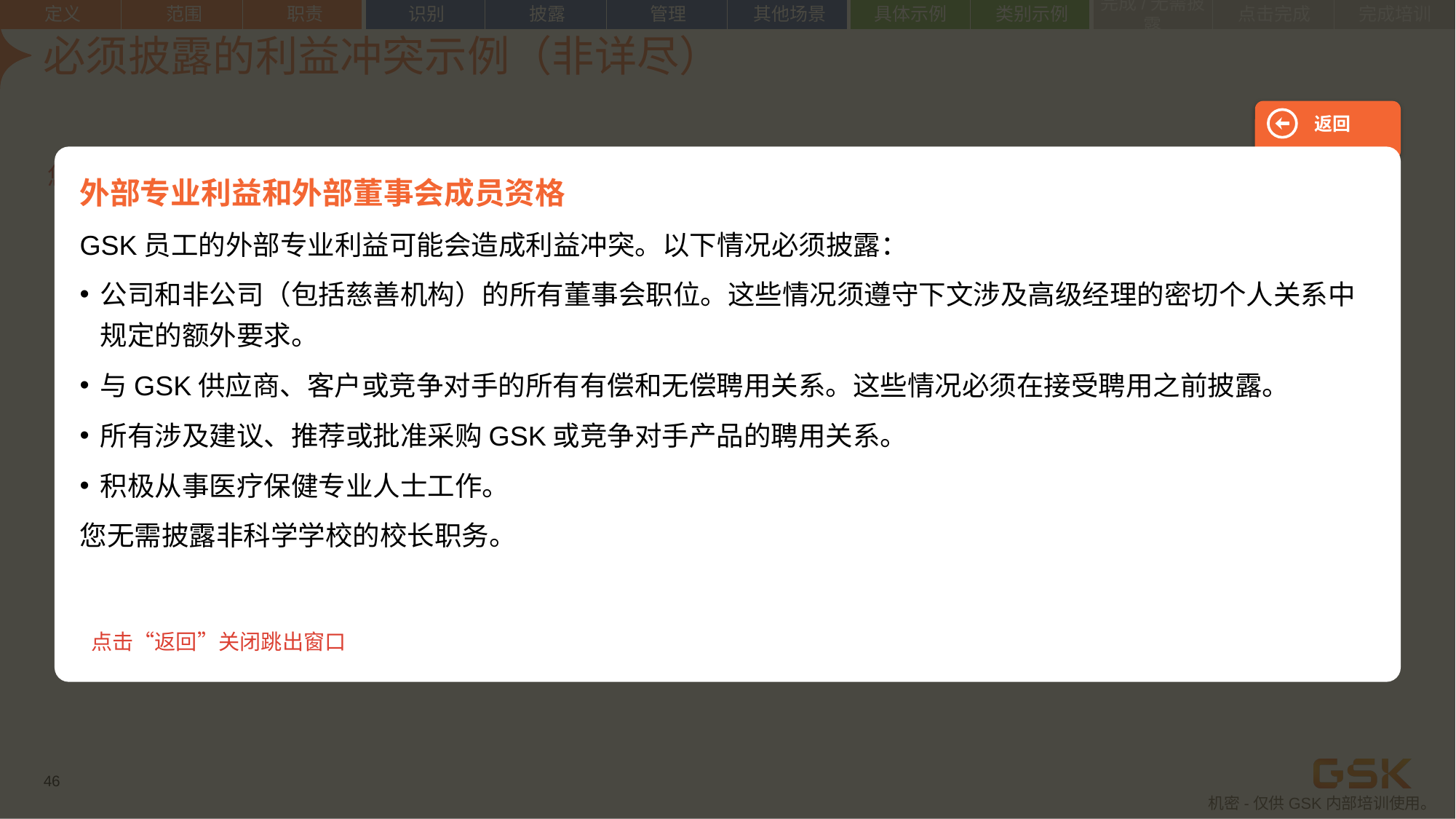

定义
范围
职责
识别
披露
管理
其他场景
具体示例
类别示例
点击完成
完成培训
完成/无需披露
|  |  |  |  |  |  |  |  |  |  |  |  |
| --- | --- | --- | --- | --- | --- | --- | --- | --- | --- | --- | --- |

返回

外部专业利益和外部董事会成员资格
GSK员工的外部专业利益可能会造成利益冲突。以下情况必须披露：
公司和非公司（包括慈善机构）的所有董事会职位。这些情况须遵守下文涉及高级经理的密切个人关系中规定的额外要求。
与GSK供应商、客户或竞争对手的所有有偿和无偿聘用关系。这些情况必须在接受聘用之前披露。
所有涉及建议、推荐或批准采购GSK或竞争对手产品的聘用关系。
积极从事医疗保健专业人士工作。
您无需披露非科学学校的校长职务。
点击“返回”关闭跳出窗口
# 必须披露的利益冲突示例（非详尽）
您可以通过点击查看更多内容
个人关系
个人经济利益
外部专业利益和外部董事会成员资格
政府关系
密切的个人关系
其他情况
46